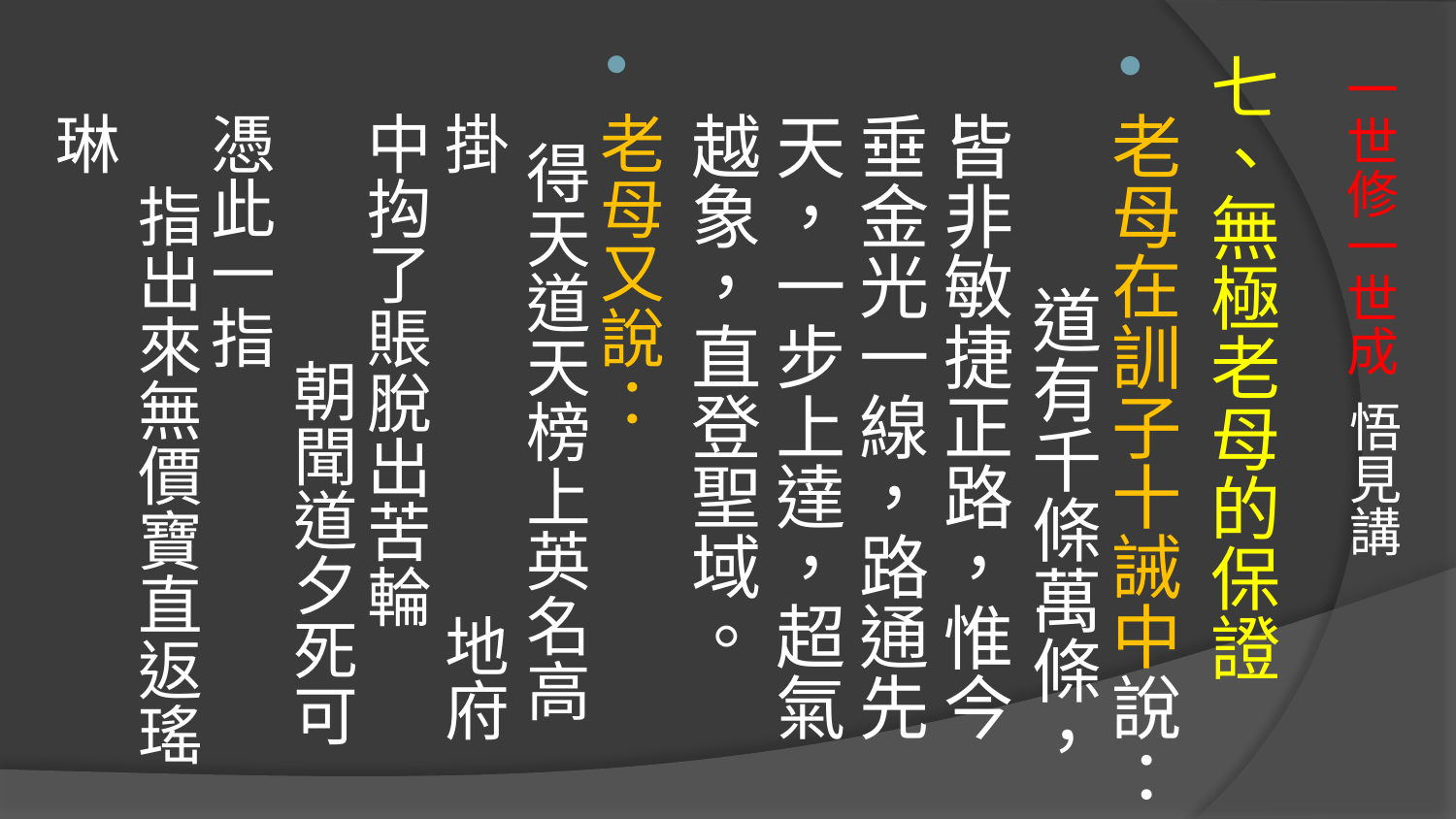

七、無極老母的保證
老母在訓子十誡中說：           道有千條萬條，皆非敏捷正路，惟今垂金光一線，路通先天，一步上達，超氣越象，直登聖域。
老母又說：                           得天道天榜上英名高掛                              地府中抅了賬脫出苦輪　                        朝聞道夕死可憑此一指　                              指出來無價寶直返瑤琳
# 一世修一世成  悟見講